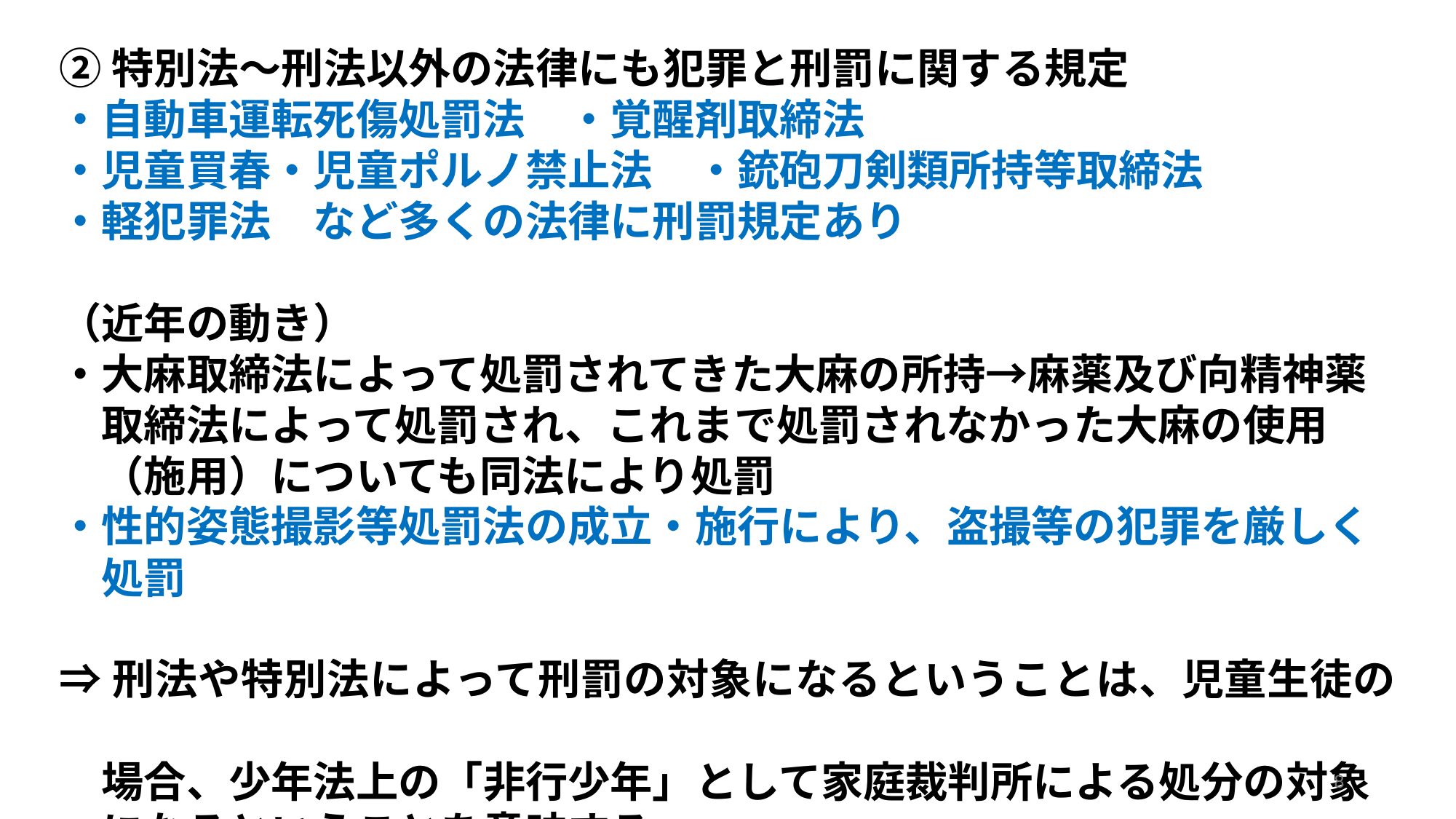

②特別法～刑法以外の法律にも犯罪と刑罰に関する規定
・自動車運転死傷処罰法　・覚醒剤取締法
・児童買春・児童ポルノ禁止法　・銃砲刀剣類所持等取締法
・軽犯罪法　など多くの法律に刑罰規定あり

（近年の動き）
・大麻取締法によって処罰されてきた大麻の所持→麻薬及び向精神薬
　取締法によって処罰され、これまで処罰されなかった大麻の使用
　（施用）についても同法により処罰
・性的姿態撮影等処罰法の成立・施行により、盗撮等の犯罪を厳しく
　処罰

⇒刑法や特別法によって刑罰の対象になるということは、児童生徒の
　場合、少年法上の「非行少年」として家庭裁判所による処分の対象
　になるということを意味する
8